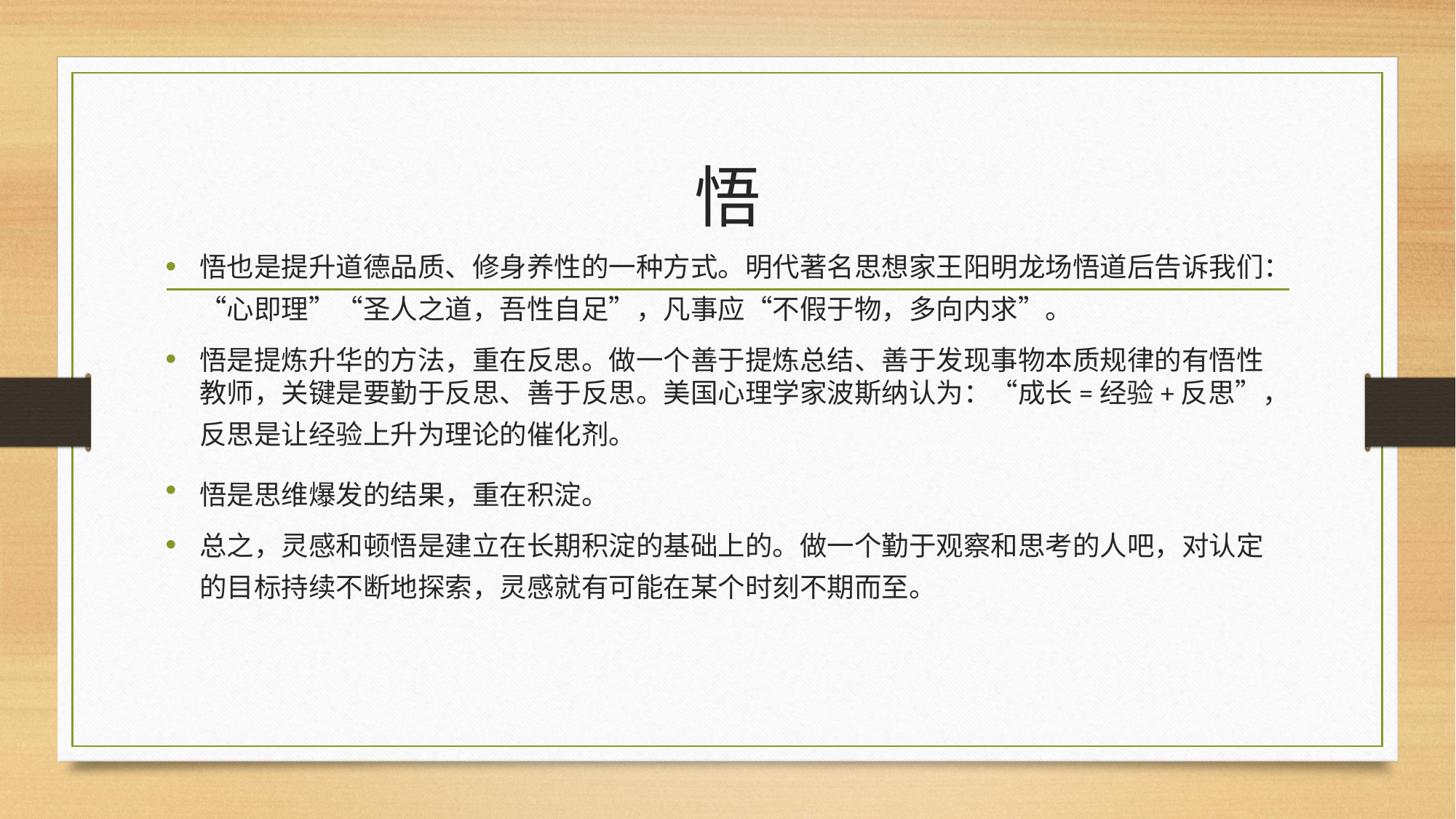

# 悟
悟也是提升道德品质、修身养性的一种方式。明代著名思想家王阳明龙场悟道后告诉我们：“心即理”“圣人之道，吾性自足”，凡事应“不假于物，多向内求”。
悟是提炼升华的方法，重在反思。做一个善于提炼总结、善于发现事物本质规律的有悟性教师，关键是要勤于反思、善于反思。美国心理学家波斯纳认为：“成长=经验+反思”，反思是让经验上升为理论的催化剂。
悟是思维爆发的结果，重在积淀。
总之，灵感和顿悟是建立在长期积淀的基础上的。做一个勤于观察和思考的人吧，对认定的目标持续不断地探索，灵感就有可能在某个时刻不期而至。